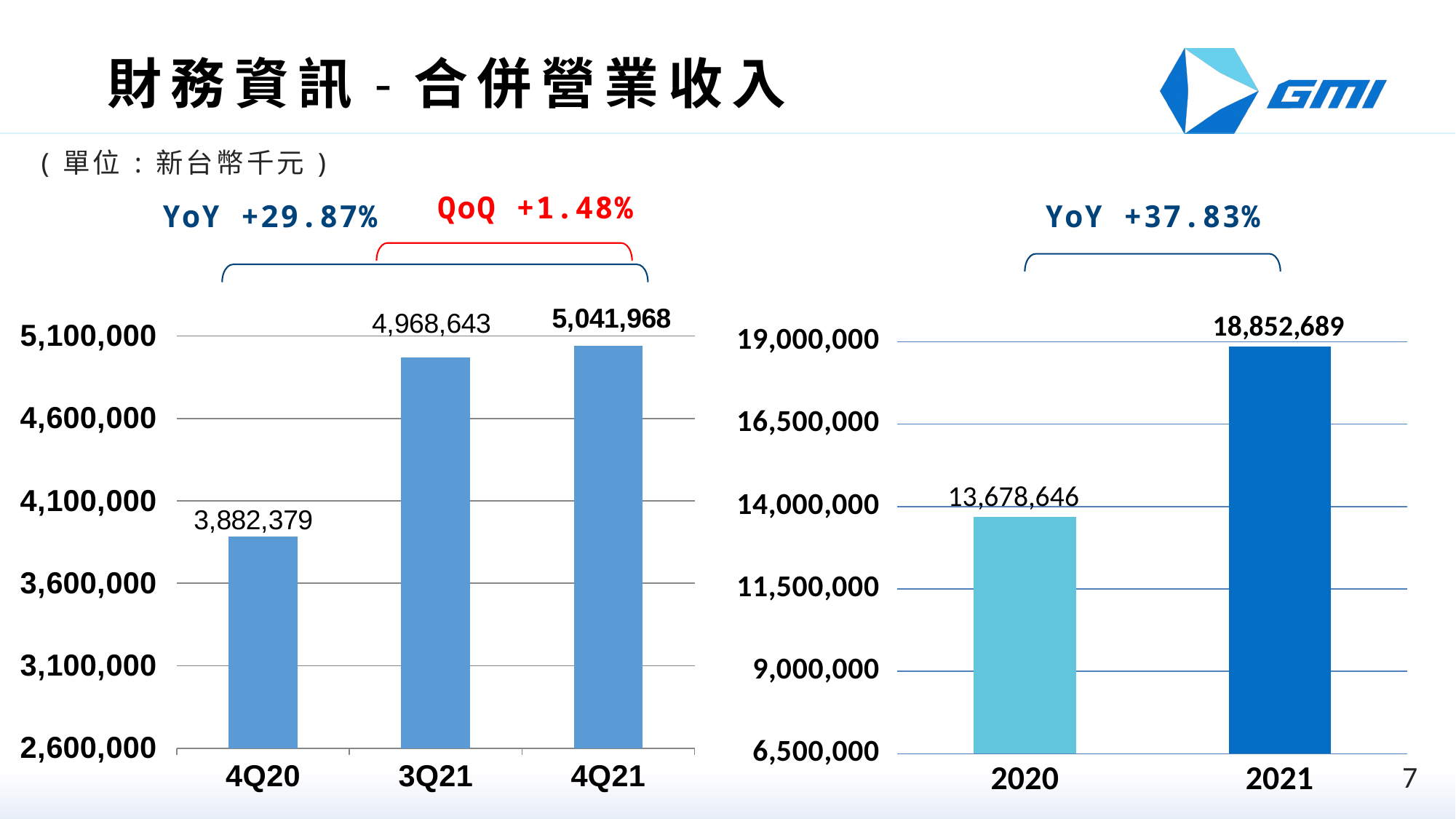

# 財務資訊-合併營業收入
(單位:新台幣千元)

QoQ +1.48%
YoY +29.87%
YoY +37.83%

### Chart

| Category |  |
|---|---|
| 4Q20 | 3882379.0 |
| 3Q21 | 4968643.0 |
| 4Q21 | 5041968.0 |

### Chart

| Category | 營收 |
|---|---|
| 2020 | 13678646.0 |
| 2021 | 18852689.0 |
7